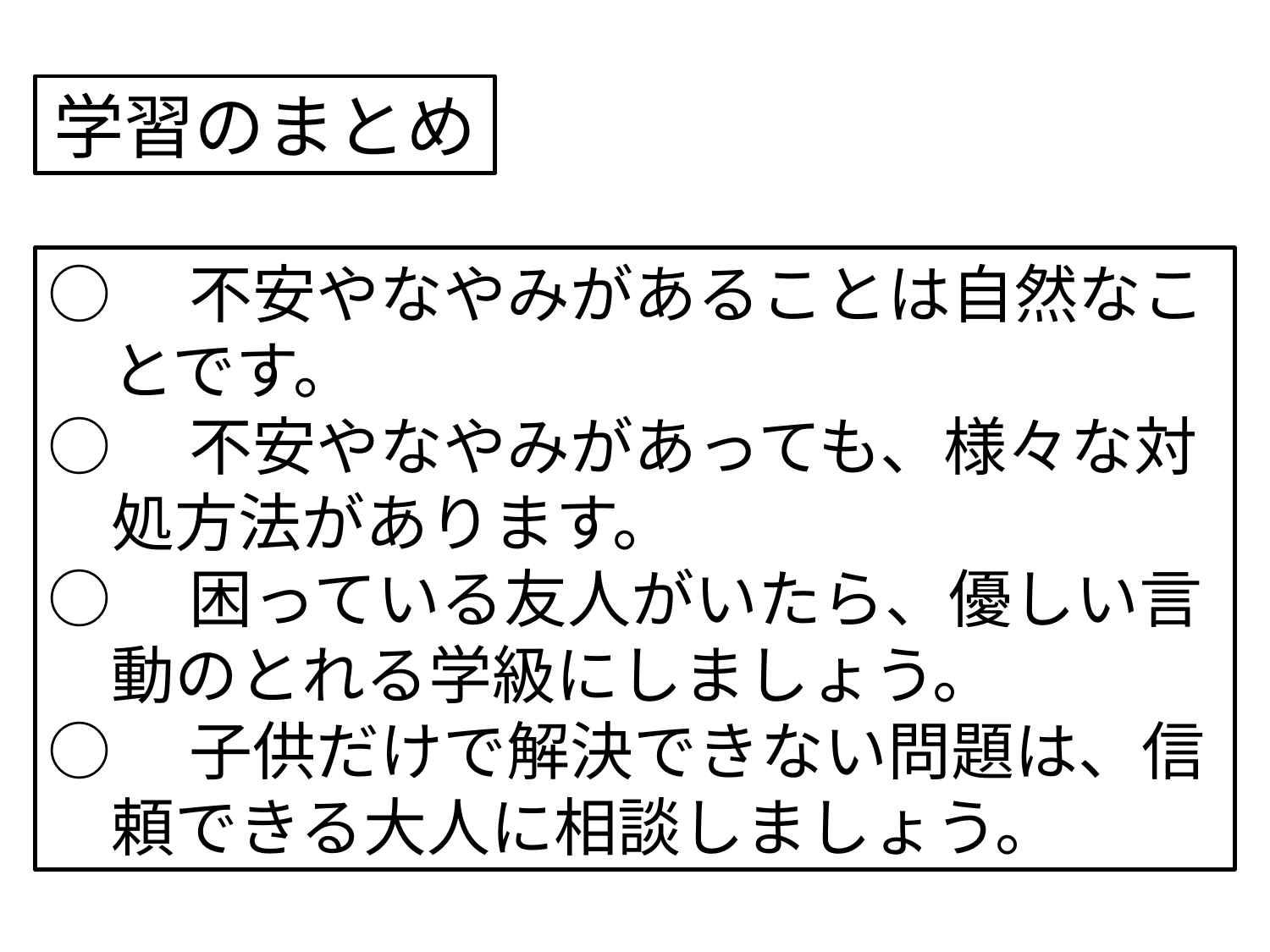

学習のまとめ
○　不安やなやみがあることは自然なこ
　とです。
○　不安やなやみがあっても、様々な対
　処方法があります。
○　困っている友人がいたら、優しい言
　動のとれる学級にしましょう。
○　子供だけで解決できない問題は、信
　頼できる大人に相談しましょう。